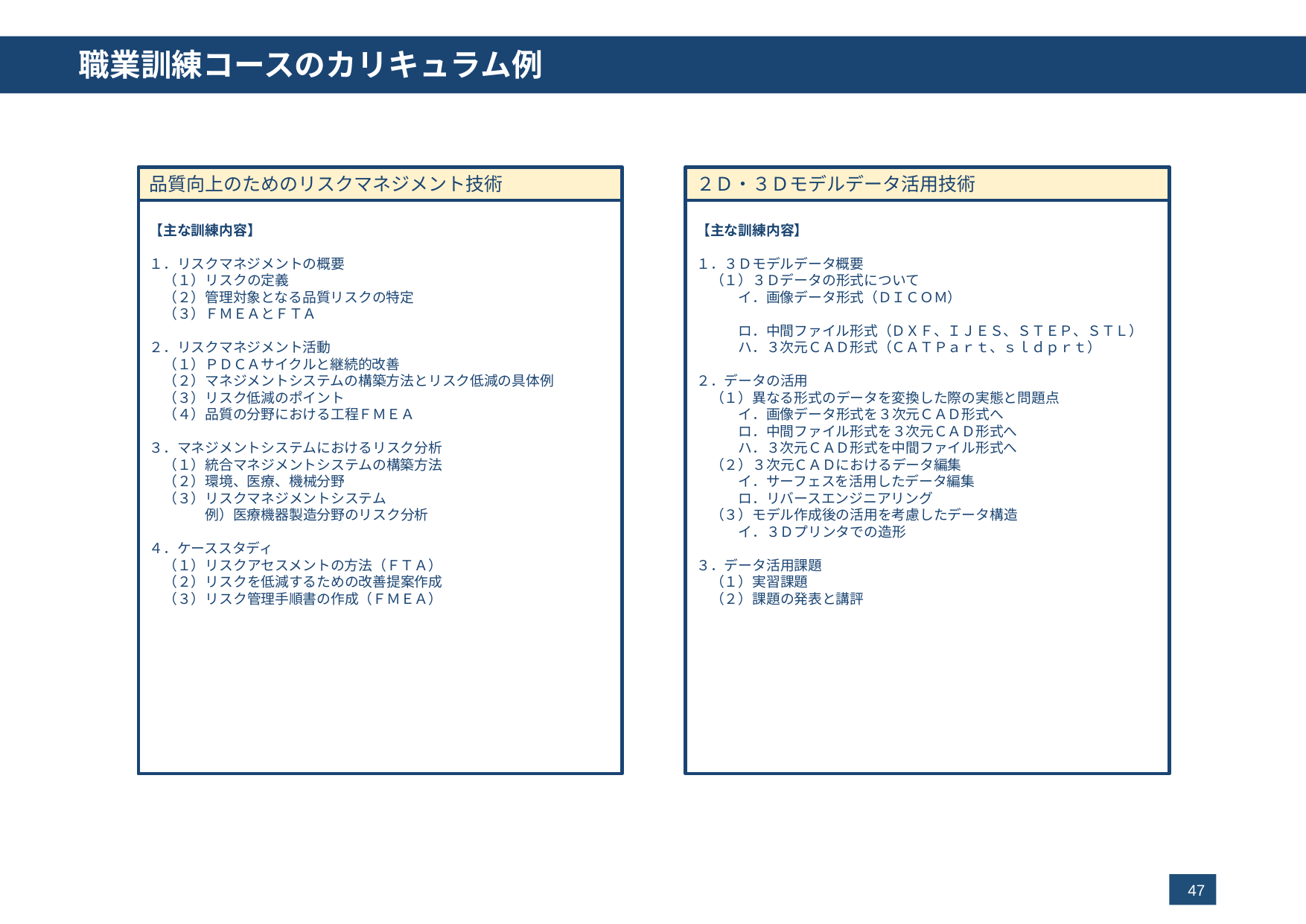

職業訓練コースのカリキュラム例
品質向上のためのリスクマネジメント技術
２Ｄ・３Ｄモデルデータ活用技術

【主な訓練内容】

１．リスクマネジメントの概要
　（１）リスクの定義
　（２）管理対象となる品質リスクの特定
　（３）ＦＭＥＡとＦＴＡ

２．リスクマネジメント活動
　（１）ＰＤＣＡサイクルと継続的改善
　（２）マネジメントシステムの構築方法とリスク低減の具体例
　（３）リスク低減のポイント
　（４）品質の分野における工程ＦＭＥＡ

３．マネジメントシステムにおけるリスク分析
　（１）統合マネジメントシステムの構築方法
　（２）環境、医療、機械分野
　（３）リスクマネジメントシステム
　　　　例）医療機器製造分野のリスク分析

４．ケーススタディ
　（１）リスクアセスメントの方法（ＦＴＡ）
　（２）リスクを低減するための改善提案作成
　（３）リスク管理手順書の作成（ＦＭＥＡ）
【主な訓練内容】

１．３Ｄモデルデータ概要
　（１）３Ｄデータの形式について
　　　イ．画像データ形式（ＤＩＣＯＭ）
　　　ロ．中間ファイル形式（ＤＸＦ、ＩＪＥＳ、ＳＴＥＰ、ＳＴＬ）
　　　ハ．３次元ＣＡＤ形式（ＣＡＴＰａｒｔ、ｓｌｄｐｒｔ）

２．データの活用
　（１）異なる形式のデータを変換した際の実態と問題点
　　　イ．画像データ形式を３次元ＣＡＤ形式へ
　　　ロ．中間ファイル形式を３次元ＣＡＤ形式へ
　　　ハ．３次元ＣＡＤ形式を中間ファイル形式へ
　（２）３次元ＣＡＤにおけるデータ編集
　　　イ．サーフェスを活用したデータ編集
　　　ロ．リバースエンジニアリング
　（３）モデル作成後の活用を考慮したデータ構造
　　　イ．３Ｄプリンタでの造形

３．データ活用課題
　（１）実習課題
　（２）課題の発表と講評
47